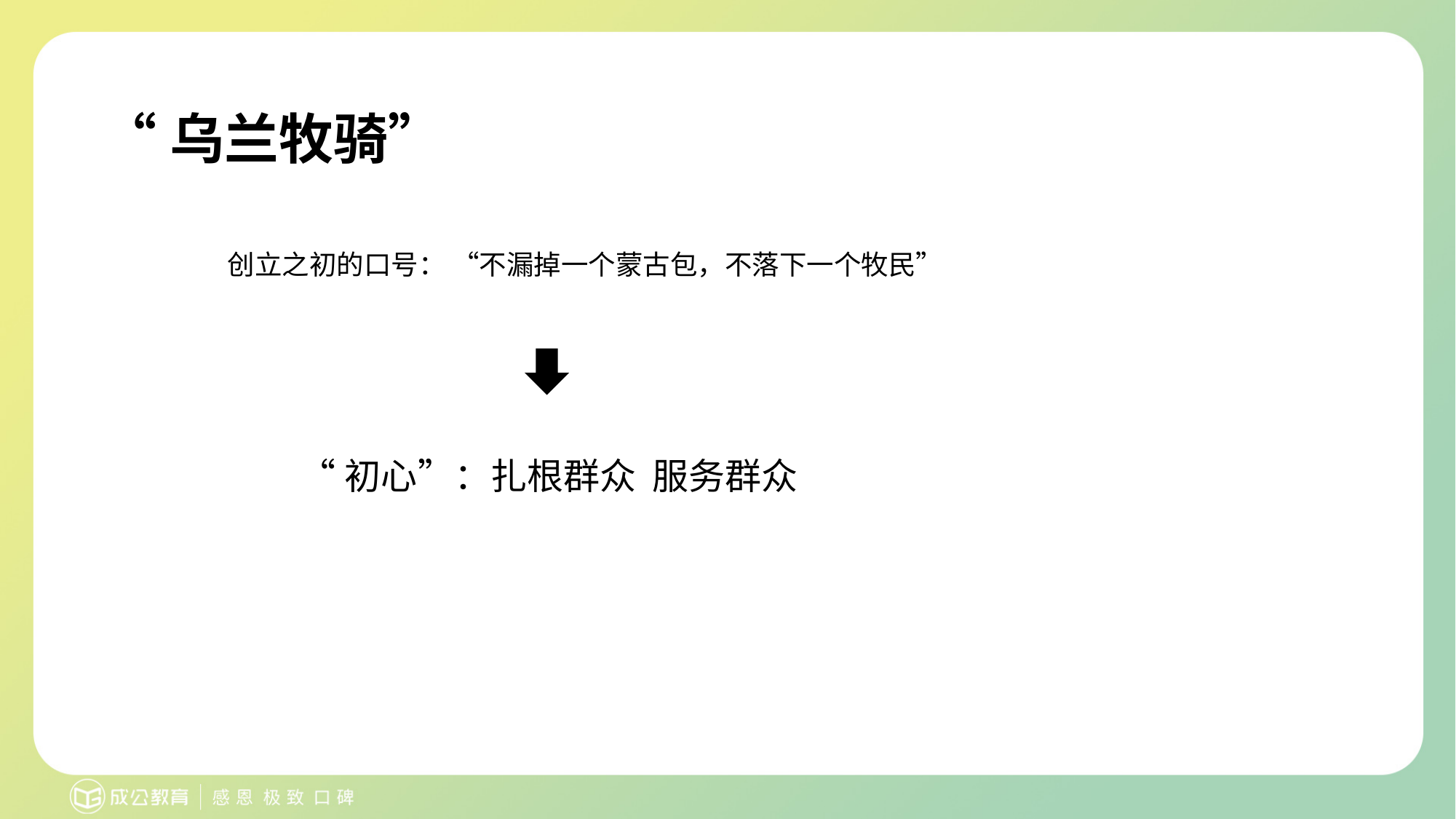

“乌兰牧骑”
    创立之初的口号： “不漏掉一个蒙古包，不落下一个牧民”

“初心”：扎根群众  服务群众